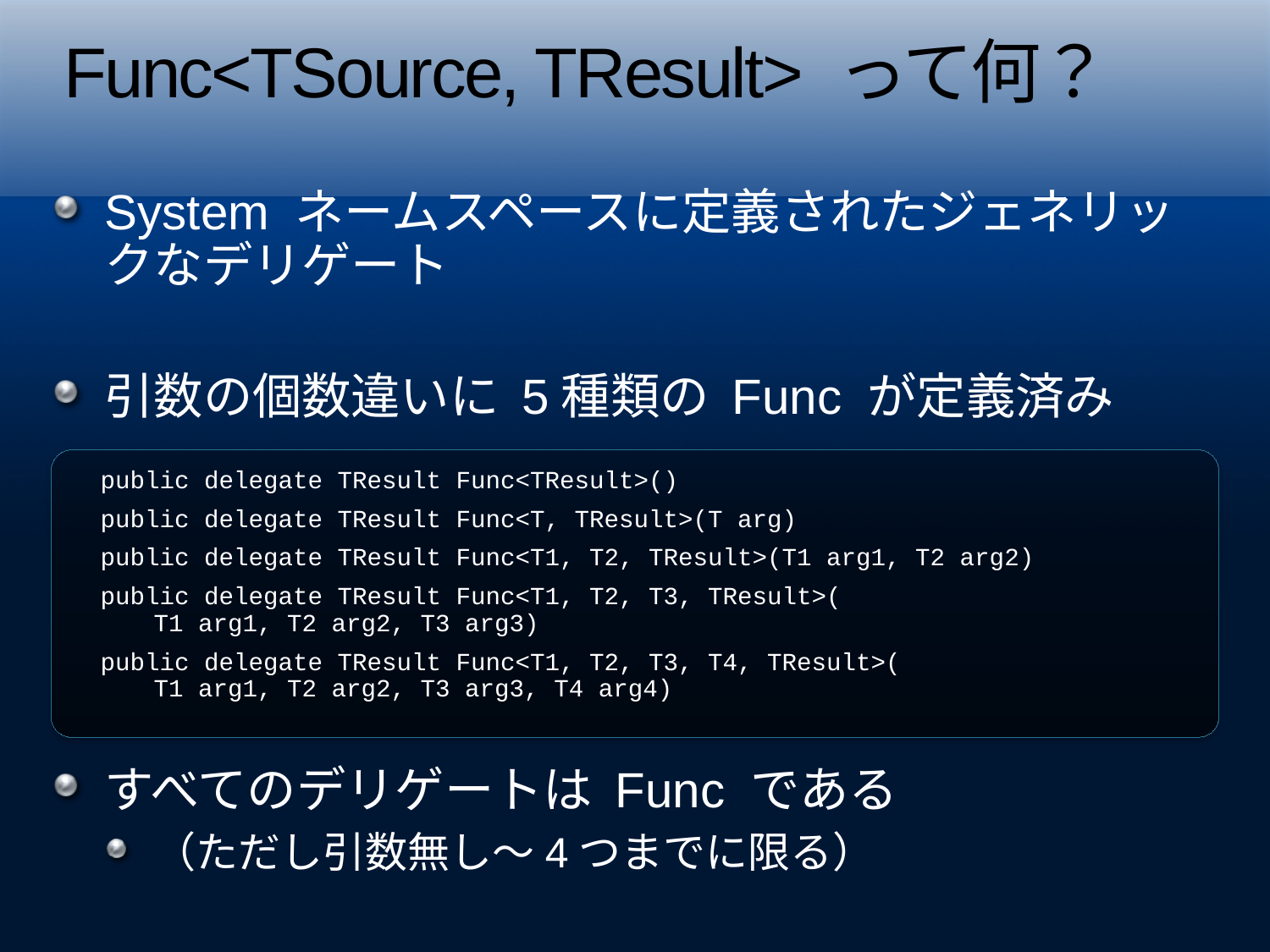

# Func<TSource, TResult> って何？
System ネームスペースに定義されたジェネリックなデリゲート

引数の個数違いに 5種類の Func が定義済み

すべてのデリゲートは Func である
（ただし引数無し～4つまでに限る）

public delegate TResult Func<TResult>()
public delegate TResult Func<T, TResult>(T arg)
public delegate TResult Func<T1, T2, TResult>(T1 arg1, T2 arg2)
public delegate TResult Func<T1, T2, T3, TResult>(
T1 arg1, T2 arg2, T3 arg3)
public delegate TResult Func<T1, T2, T3, T4, TResult>(
T1 arg1, T2 arg2, T3 arg3, T4 arg4)